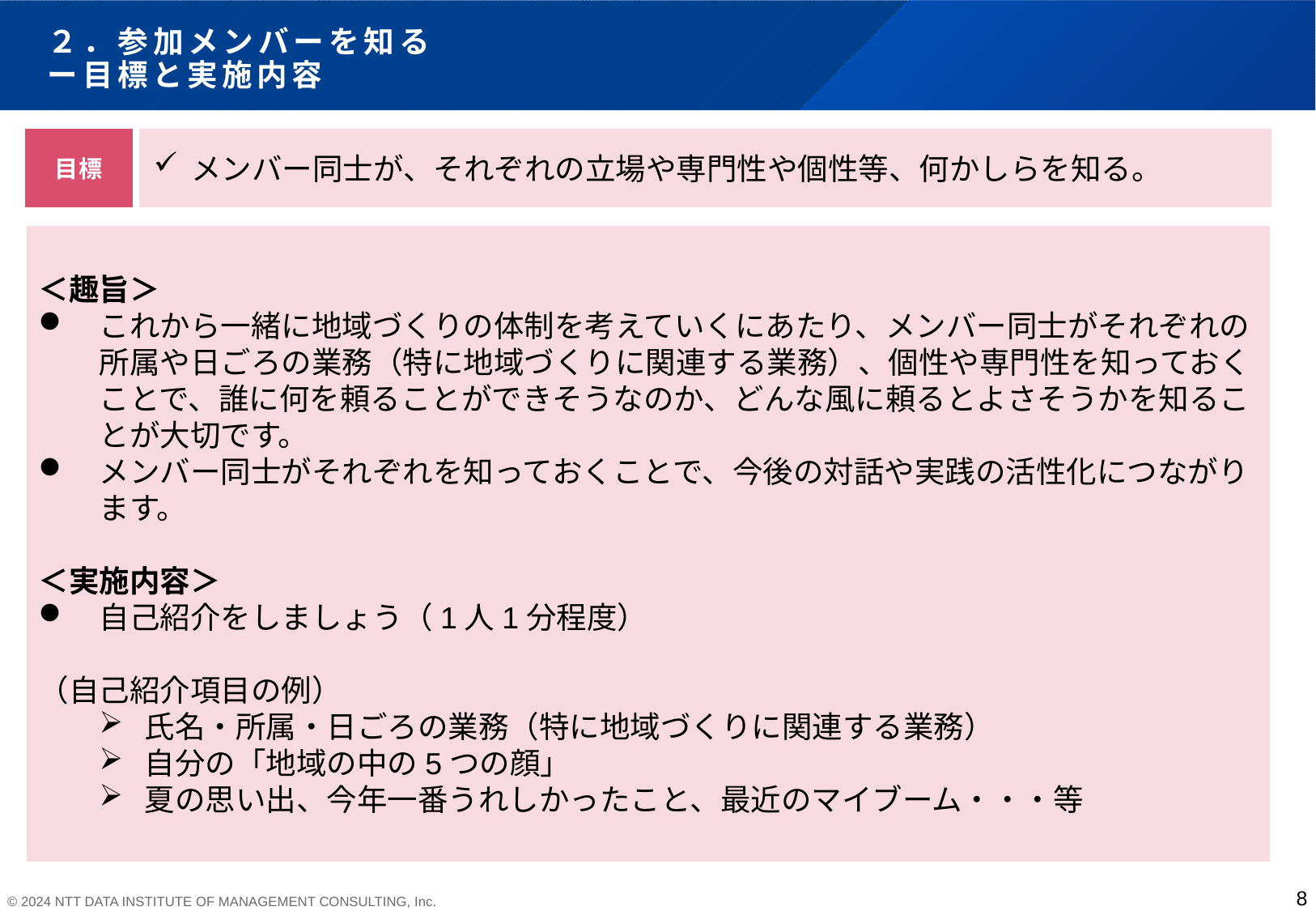

# ２．参加メンバーを知る ー目標と実施内容
目標
メンバー同士が、それぞれの立場や専門性や個性等、何かしらを知る。
＜趣旨＞
これから一緒に地域づくりの体制を考えていくにあたり、メンバー同士がそれぞれの所属や日ごろの業務（特に地域づくりに関連する業務）、個性や専門性を知っておくことで、誰に何を頼ることができそうなのか、どんな風に頼るとよさそうかを知ることが大切です。
メンバー同士がそれぞれを知っておくことで、今後の対話や実践の活性化につながります。

＜実施内容＞
自己紹介をしましょう（1人1分程度）

（自己紹介項目の例）
氏名・所属・日ごろの業務（特に地域づくりに関連する業務）
自分の「地域の中の5つの顔」
夏の思い出、今年一番うれしかったこと、最近のマイブーム・・・等
8